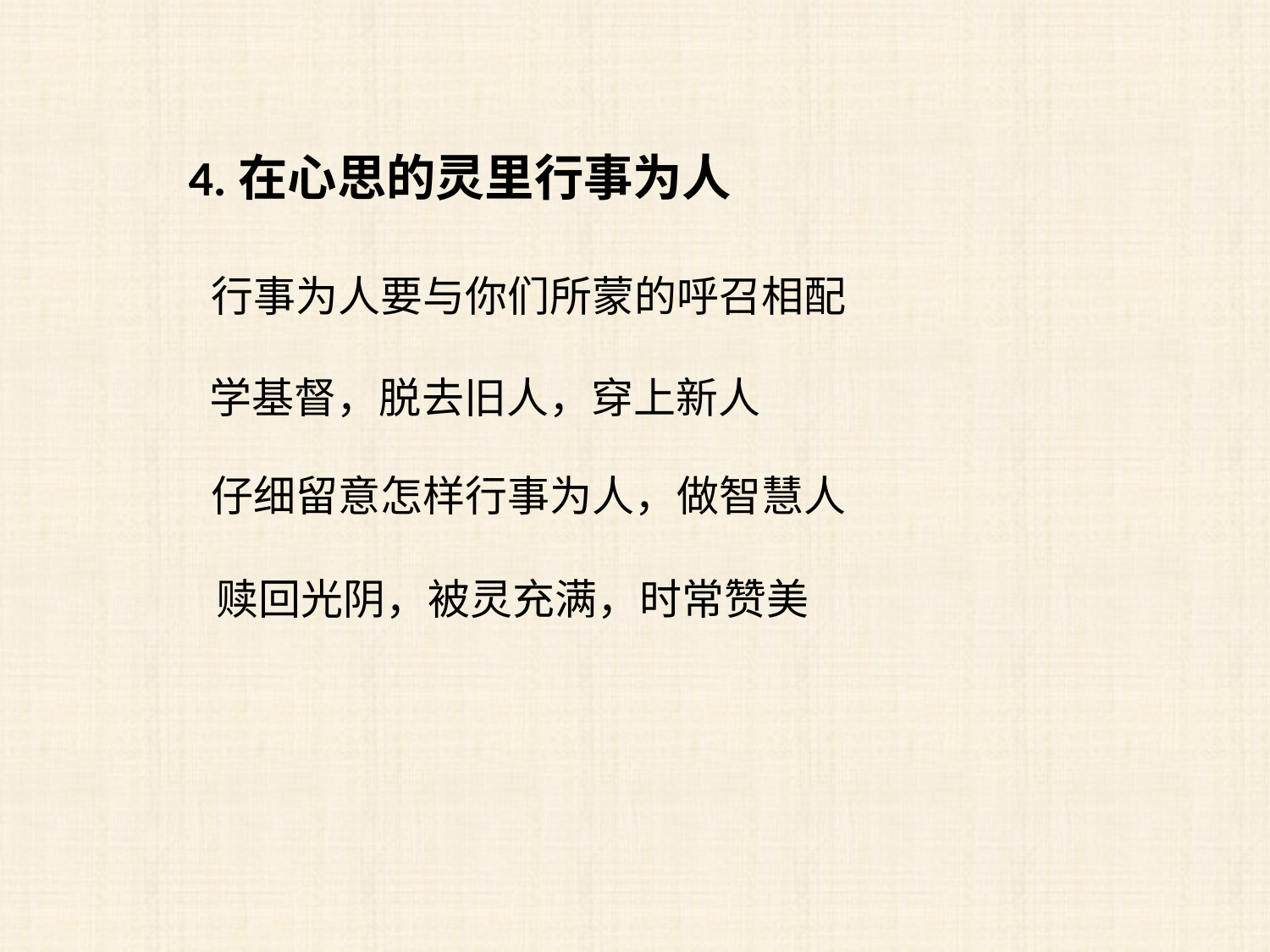

4.在心思的灵里行事为人
行事为人要与你们所蒙的呼召相配
学基督，脱去旧人，穿上新人
仔细留意怎样行事为人，做智慧人
赎回光阴，被灵充满，时常赞美